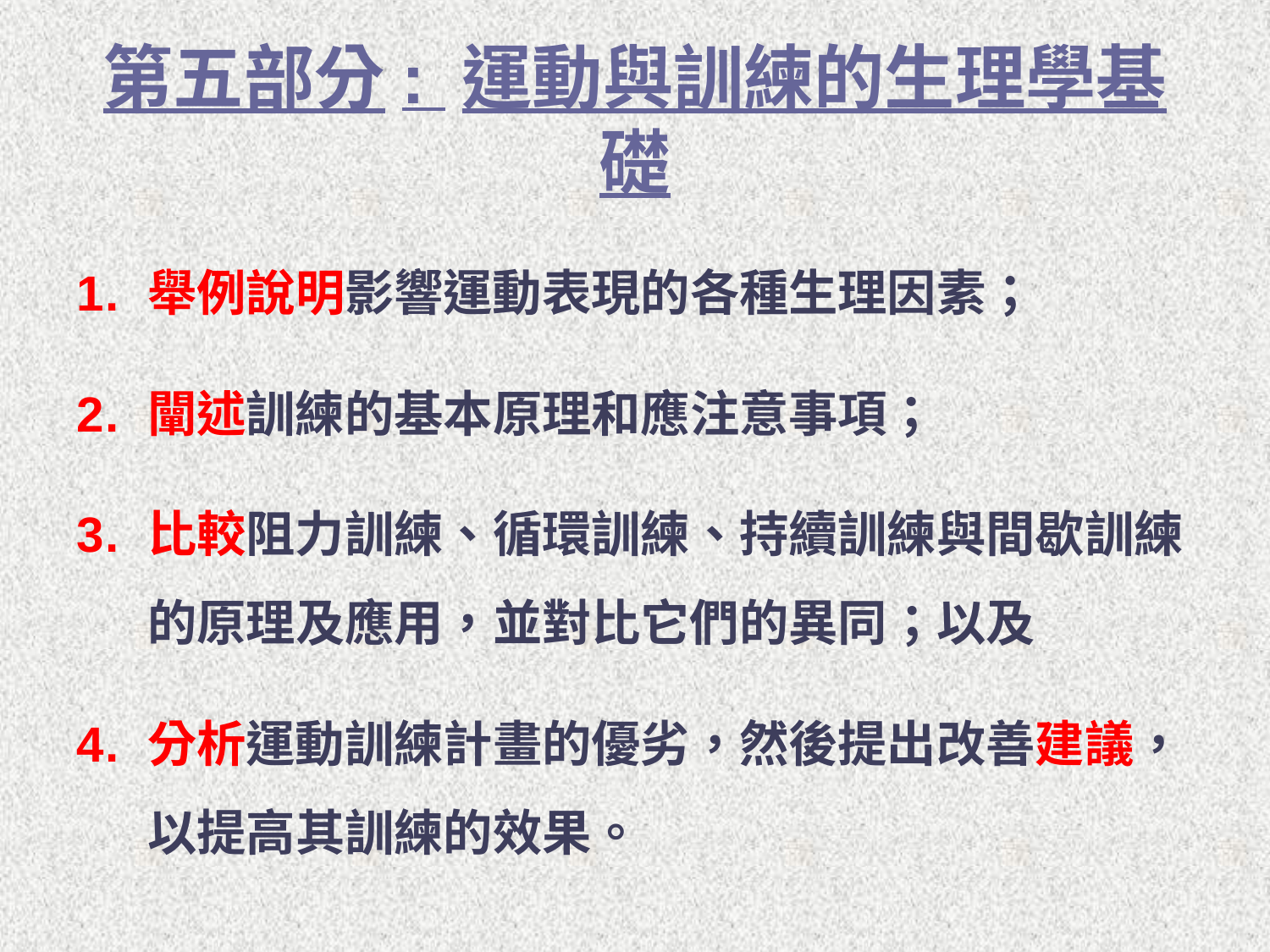

# 第五部分: 運動與訓練的生理學基礎
舉例說明影響運動表現的各種生理因素；
闡述訓練的基本原理和應注意事項；
比較阻力訓練、循環訓練、持續訓練與間歇訓練的原理及應用，並對比它們的異同；以及
分析運動訓練計畫的優劣，然後提出改善建議，以提高其訓練的效果。